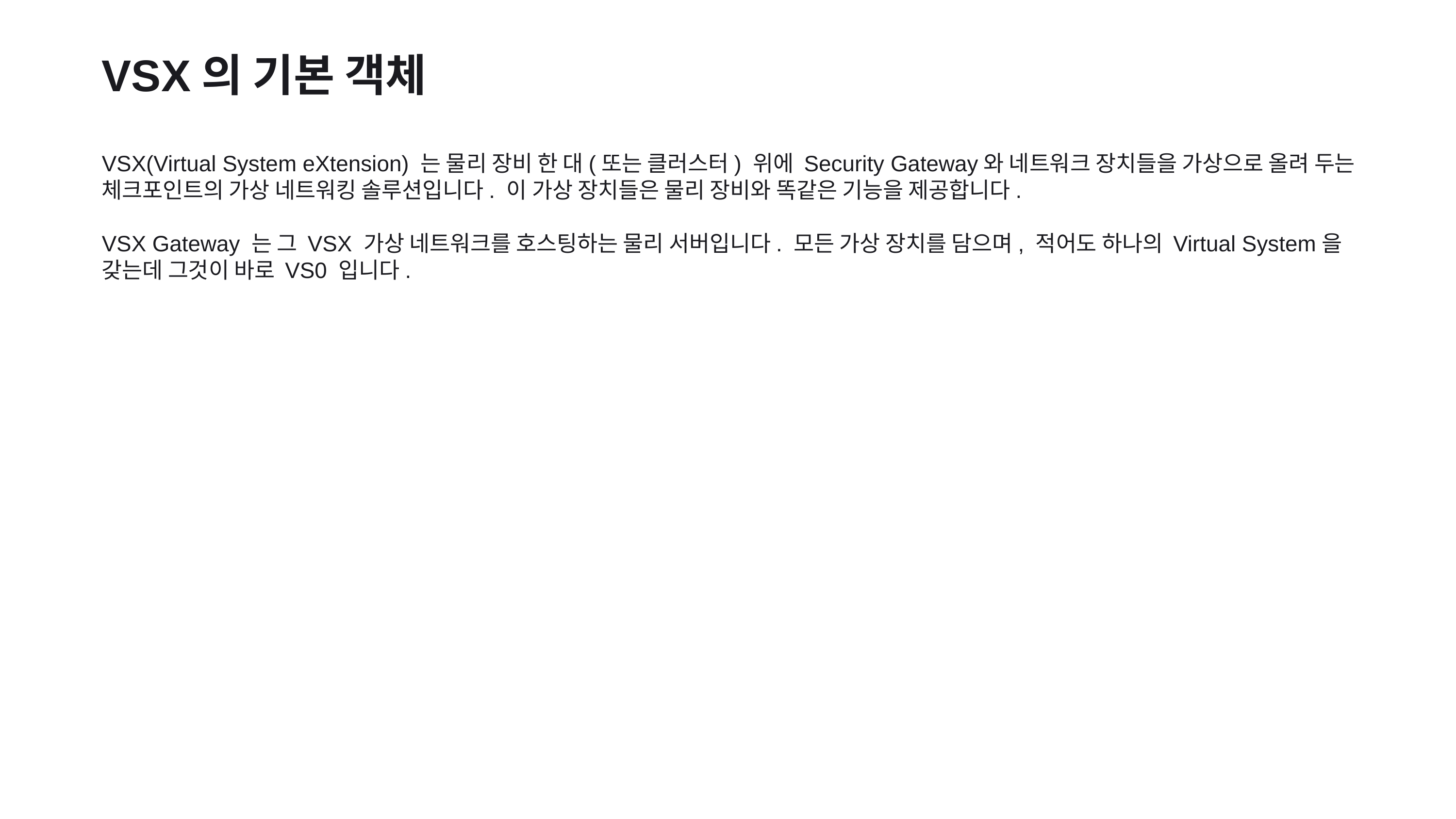

VSX의 기본 객체
VSX(Virtual System eXtension) 는 물리 장비 한 대(또는 클러스터) 위에 Security Gateway와 네트워크 장치들을 가상으로 올려 두는 체크포인트의 가상 네트워킹 솔루션입니다. 이 가상 장치들은 물리 장비와 똑같은 기능을 제공합니다.

VSX Gateway 는 그 VSX 가상 네트워크를 호스팅하는 물리 서버입니다. 모든 가상 장치를 담으며, 적어도 하나의 Virtual System을 갖는데 그것이 바로 VS0 입니다.